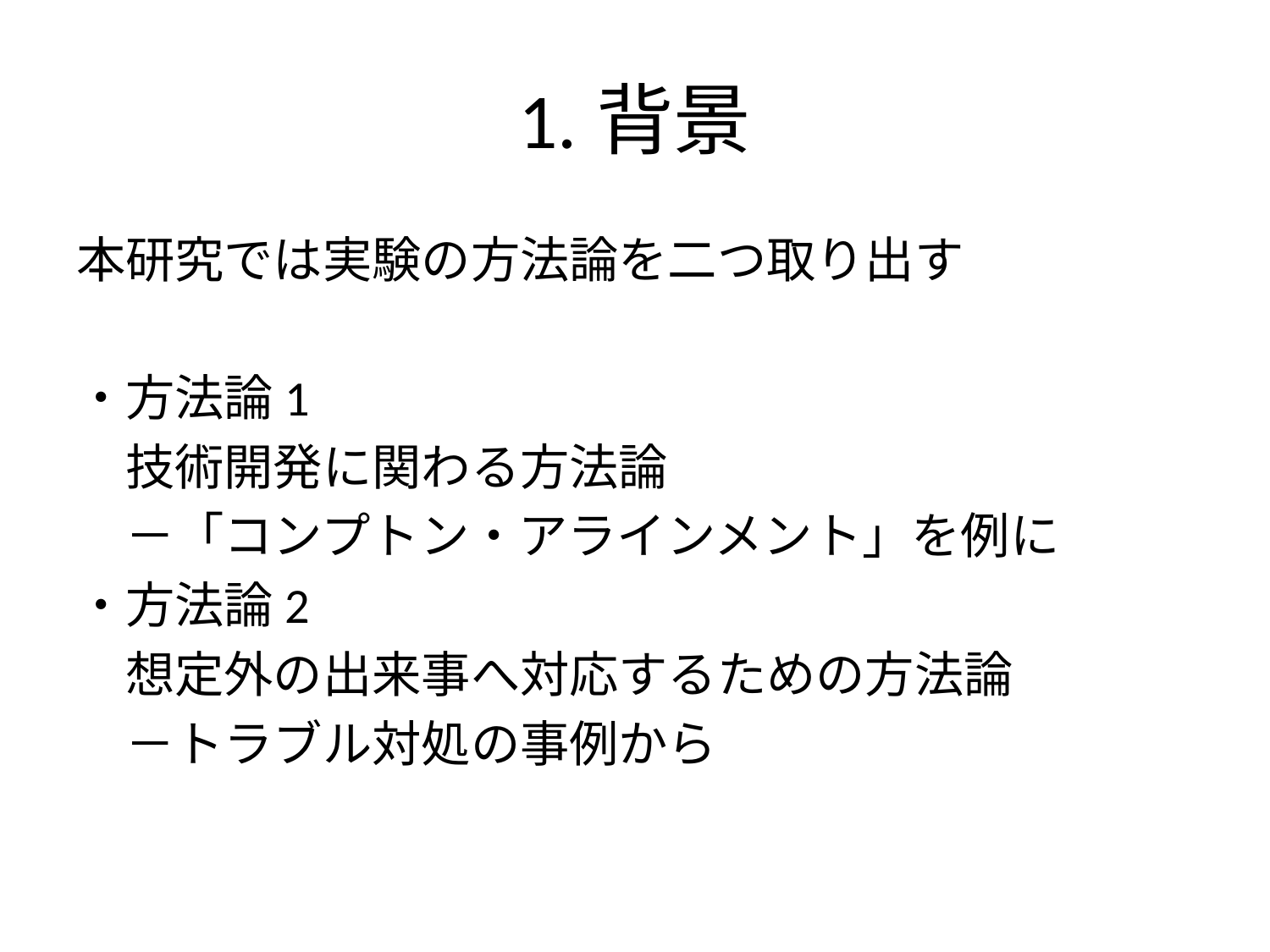

# 1.背景
本研究では実験の方法論を二つ取り出す

・方法論1
　技術開発に関わる方法論
　－「コンプトン・アラインメント」を例に
・方法論2
　想定外の出来事へ対応するための方法論
　－トラブル対処の事例から